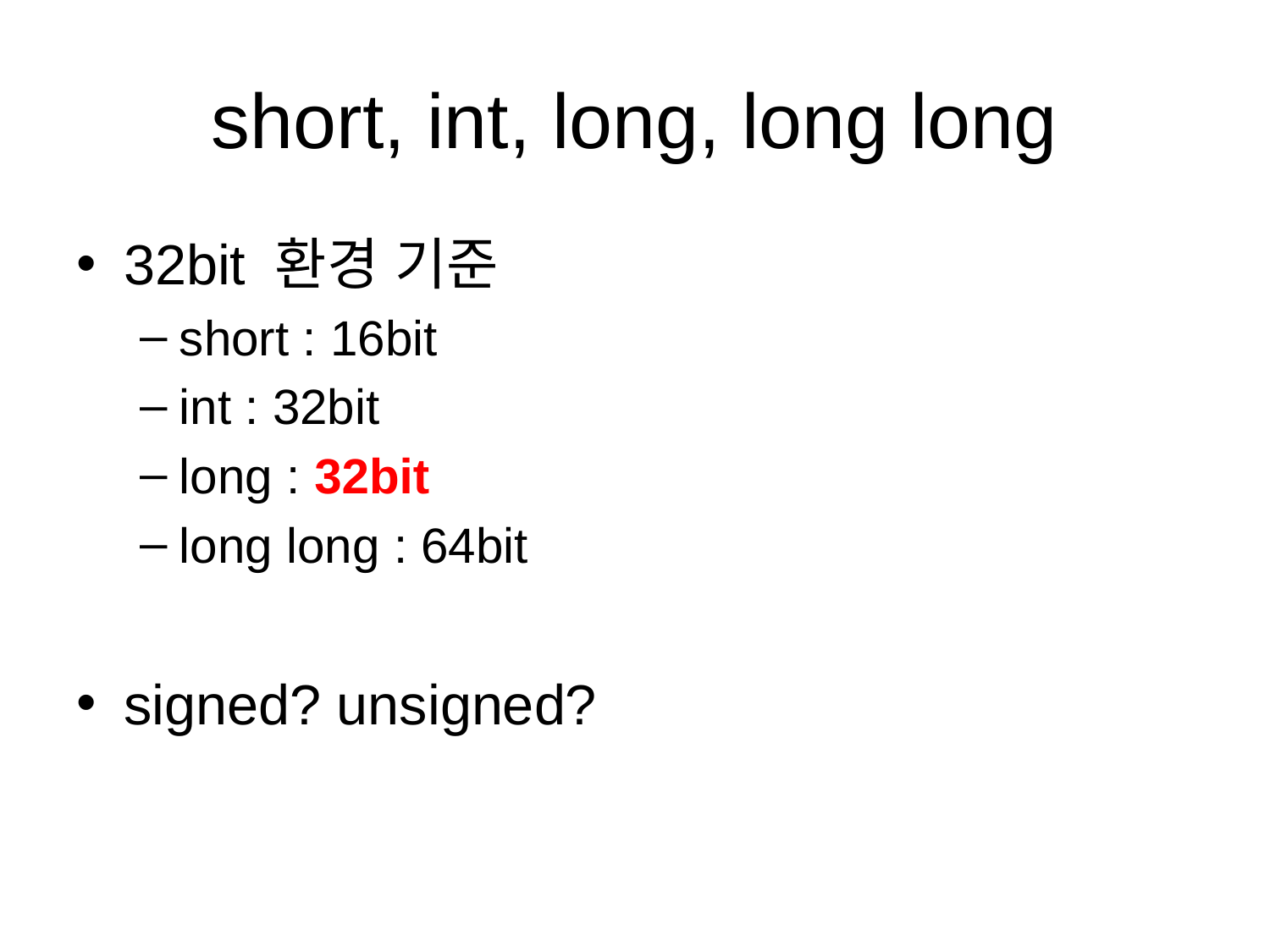

# short, int, long, long long
32bit 환경 기준
short : 16bit
int : 32bit
long : 32bit
long long : 64bit

signed? unsigned?